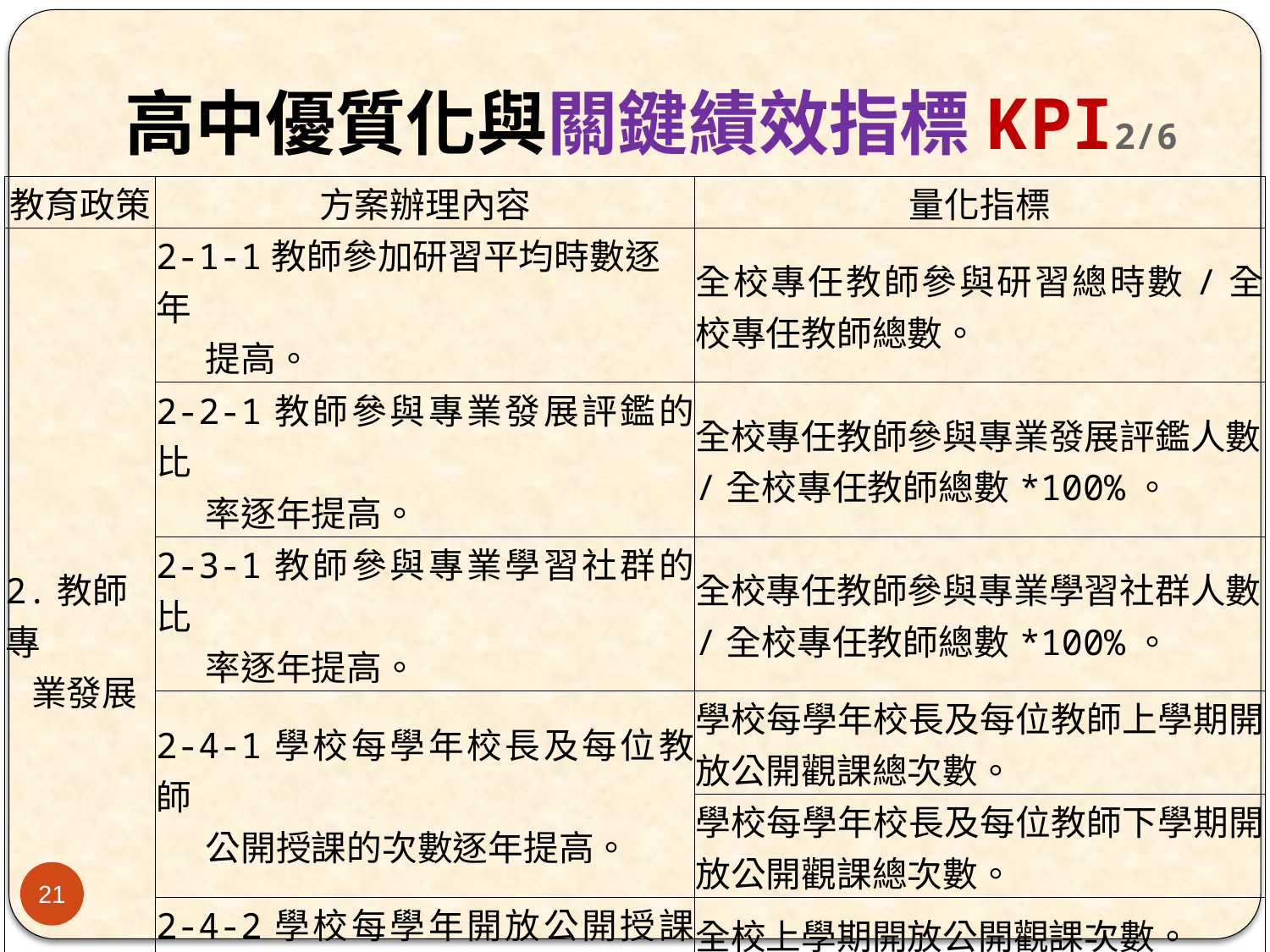

# 高中優質化與關鍵績效指標KPI2/6
| 教育政策 | 方案辦理內容 | 量化指標 |
| --- | --- | --- |
| 2.教師專 業發展 | 2-1-1教師參加研習平均時數逐年 提高。 | 全校專任教師參與研習總時數/全校專任教師總數。 |
|  | 2-2-1教師參與專業發展評鑑的比 率逐年提高。 | 全校專任教師參與專業發展評鑑人數/全校專任教師總數\*100%。 |
|  | 2-3-1教師參與專業學習社群的比 率逐年提高。 | 全校專任教師參與專業學習社群人數/全校專任教師總數\*100%。 |
|  | 2-4-1學校每學年校長及每位教師 公開授課的次數逐年提高。 | 學校每學年校長及每位教師上學期開放公開觀課總次數。 |
|  |  | 學校每學年校長及每位教師下學期開放公開觀課總次數。 |
|  | 2-4-2學校每學年開放公開授課的 次數逐年提高。 | 全校上學期開放公開觀課次數。 |
|  |  | 全校下學期開放公開觀課次數。 |
21